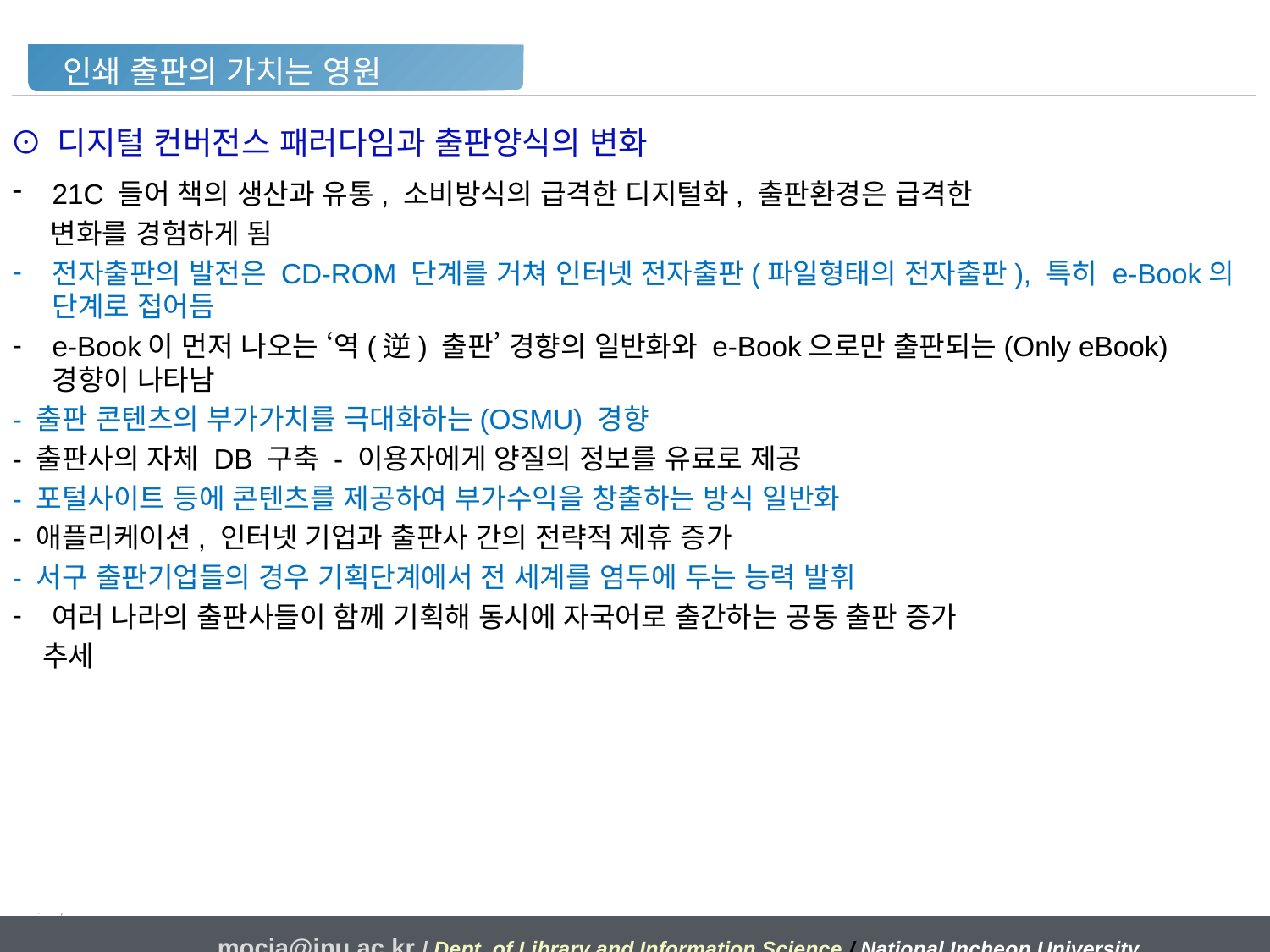

인쇄 출판의 가치는 영원
⊙ 디지털 컨버전스 패러다임과 출판양식의 변화
21C 들어 책의 생산과 유통, 소비방식의 급격한 디지털화, 출판환경은 급격한
    변화를 경험하게 됨
전자출판의 발전은 CD-ROM 단계를 거쳐 인터넷 전자출판(파일형태의 전자출판), 특히 e-Book의 단계로 접어듬
e-Book이 먼저 나오는 ‘역(逆) 출판’ 경향의 일반화와 e-Book으로만 출판되는(Only eBook) 경향이 나타남
- 출판 콘텐츠의 부가가치를 극대화하는(OSMU) 경향
- 출판사의 자체 DB 구축 - 이용자에게 양질의 정보를 유료로 제공
- 포털사이트 등에 콘텐츠를 제공하여 부가수익을 창출하는 방식 일반화
- 애플리케이션, 인터넷 기업과 출판사 간의 전략적 제휴 증가
- 서구 출판기업들의 경우 기획단계에서 전 세계를 염두에 두는 능력 발휘
여러 나라의 출판사들이 함께 기획해 동시에 자국어로 출간하는 공동 출판 증가
   추세

mocja@inu.ac.kr / Dept. of Library and Information Science / National Incheon University